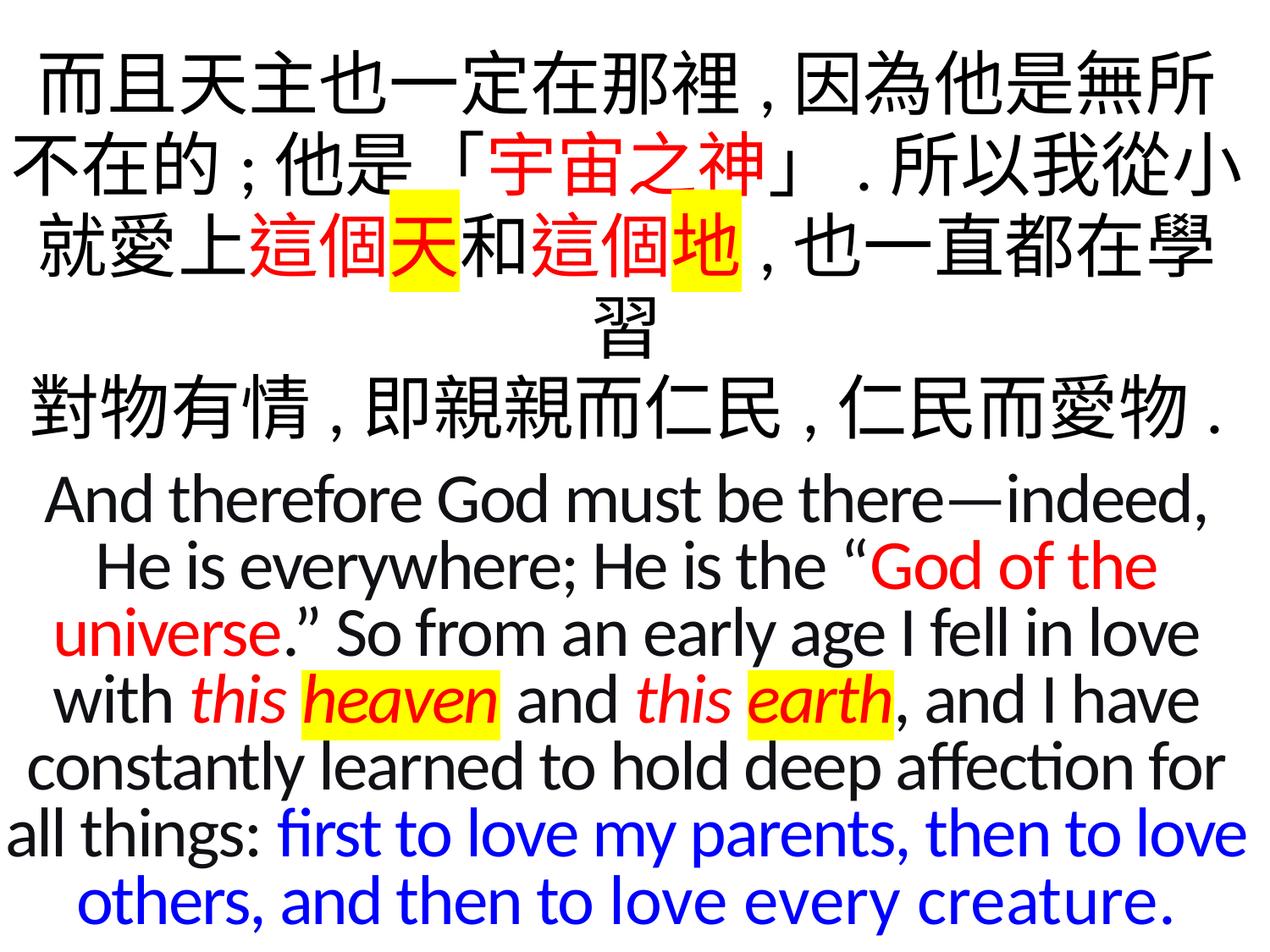

而且天主也一定在那裡,因為他是無所不在的;他是「宇宙之神」.所以我從小就愛上這個天和這個地,也一直都在學習
對物有情,即親親而仁民,仁民而愛物.
And therefore God must be there—indeed, He is everywhere; He is the “God of the universe.” So from an early age I fell in love with this heaven and this earth, and I have constantly learned to hold deep affection for all things: first to love my parents, then to love others, and then to love every creature.